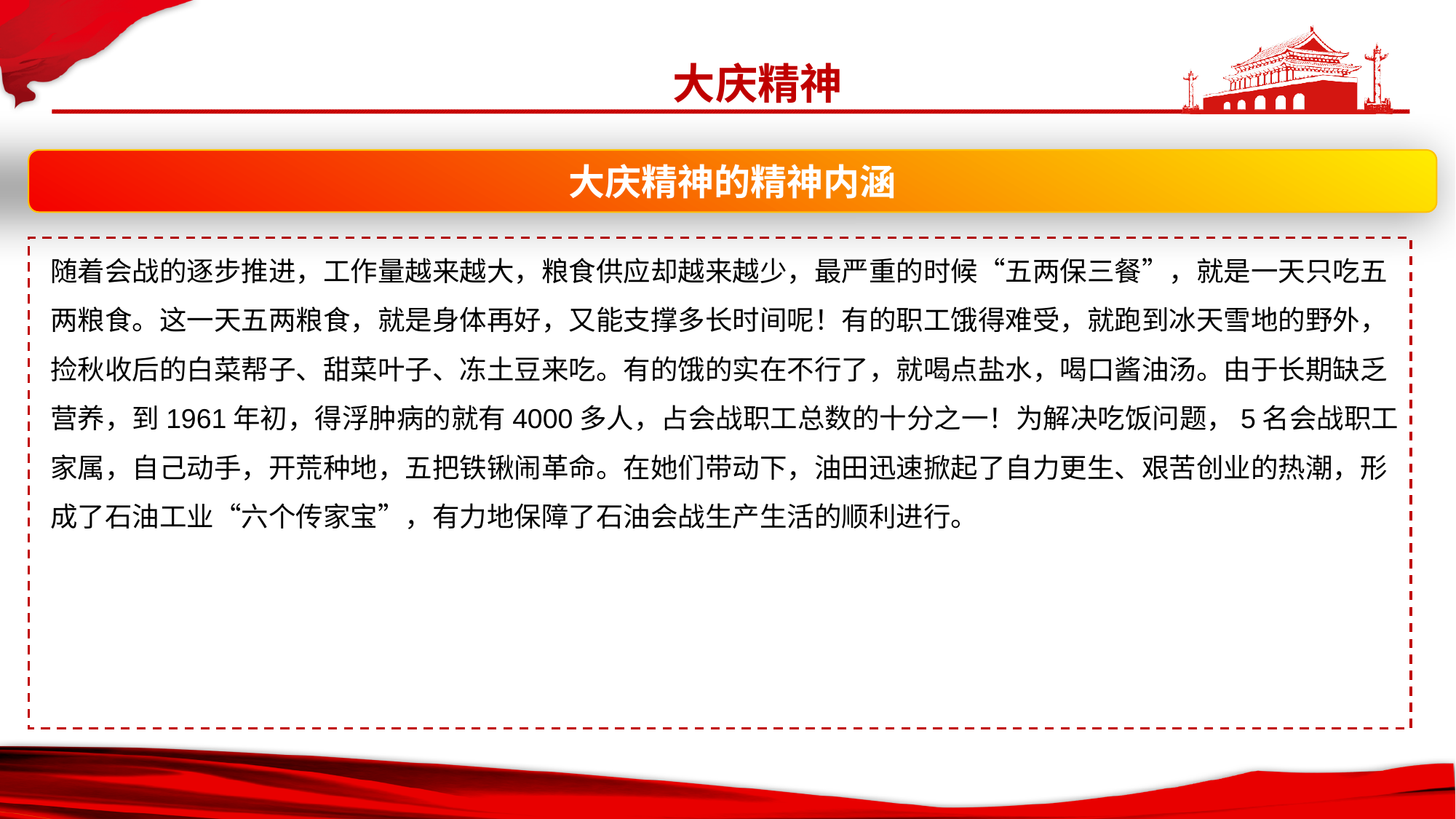

大庆精神
大庆精神的精神内涵
随着会战的逐步推进，工作量越来越大，粮食供应却越来越少，最严重的时候“五两保三餐”，就是一天只吃五两粮食。这一天五两粮食，就是身体再好，又能支撑多长时间呢！有的职工饿得难受，就跑到冰天雪地的野外，捡秋收后的白菜帮子、甜菜叶子、冻土豆来吃。有的饿的实在不行了，就喝点盐水，喝口酱油汤。由于长期缺乏营养，到1961年初，得浮肿病的就有4000多人，占会战职工总数的十分之一！为解决吃饭问题，5名会战职工家属，自己动手，开荒种地，五把铁锹闹革命。在她们带动下，油田迅速掀起了自力更生、艰苦创业的热潮，形成了石油工业“六个传家宝”，有力地保障了石油会战生产生活的顺利进行。